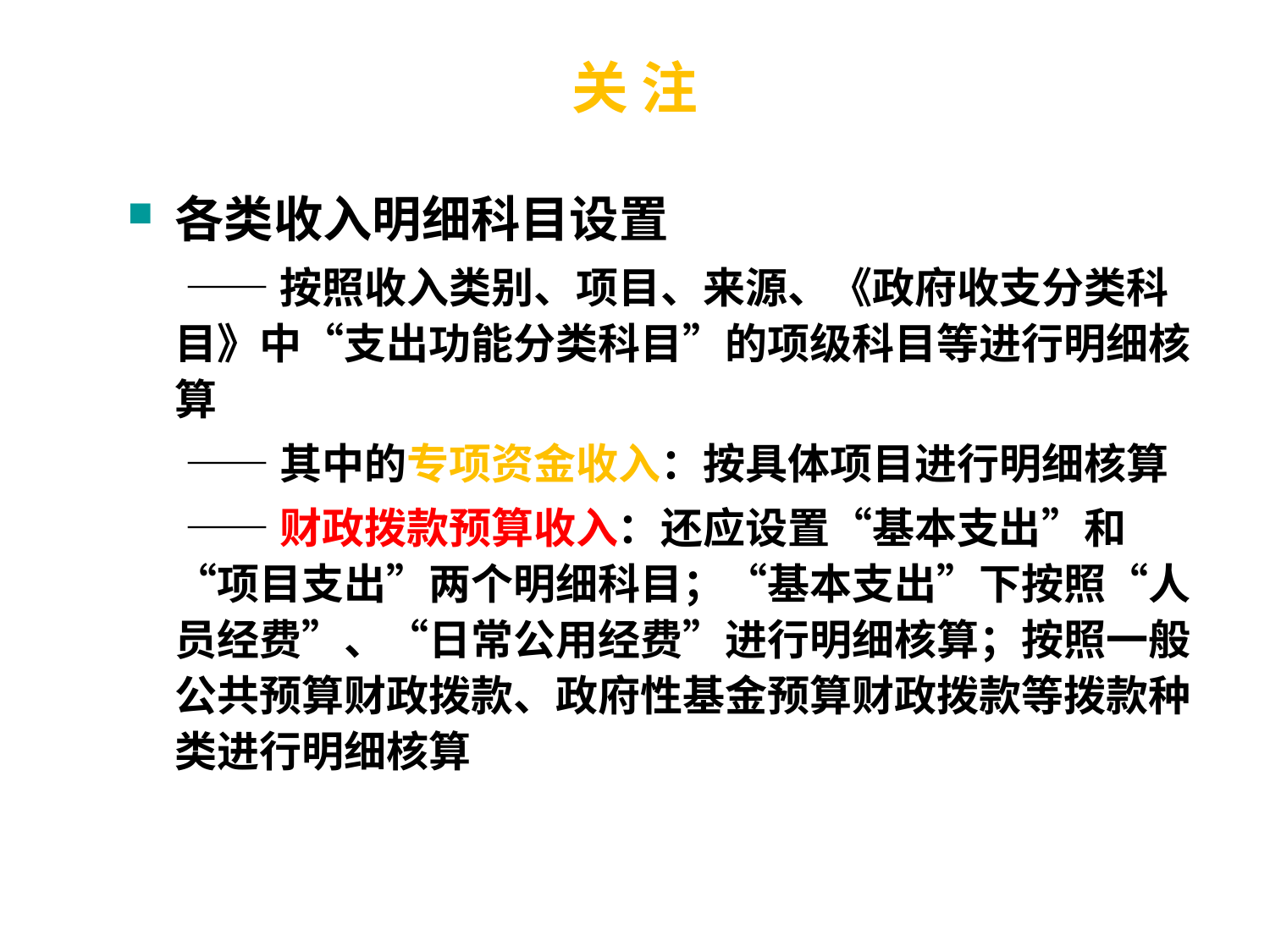

# 关 注
各类收入明细科目设置
      ——按照收入类别、项目、来源、《政府收支分类科目》中“支出功能分类科目”的项级科目等进行明细核算
      ——其中的专项资金收入：按具体项目进行明细核算
      ——财政拨款预算收入：还应设置“基本支出”和“项目支出”两个明细科目；“基本支出”下按照“人员经费”、“日常公用经费”进行明细核算；按照一般公共预算财政拨款、政府性基金预算财政拨款等拨款种类进行明细核算

173